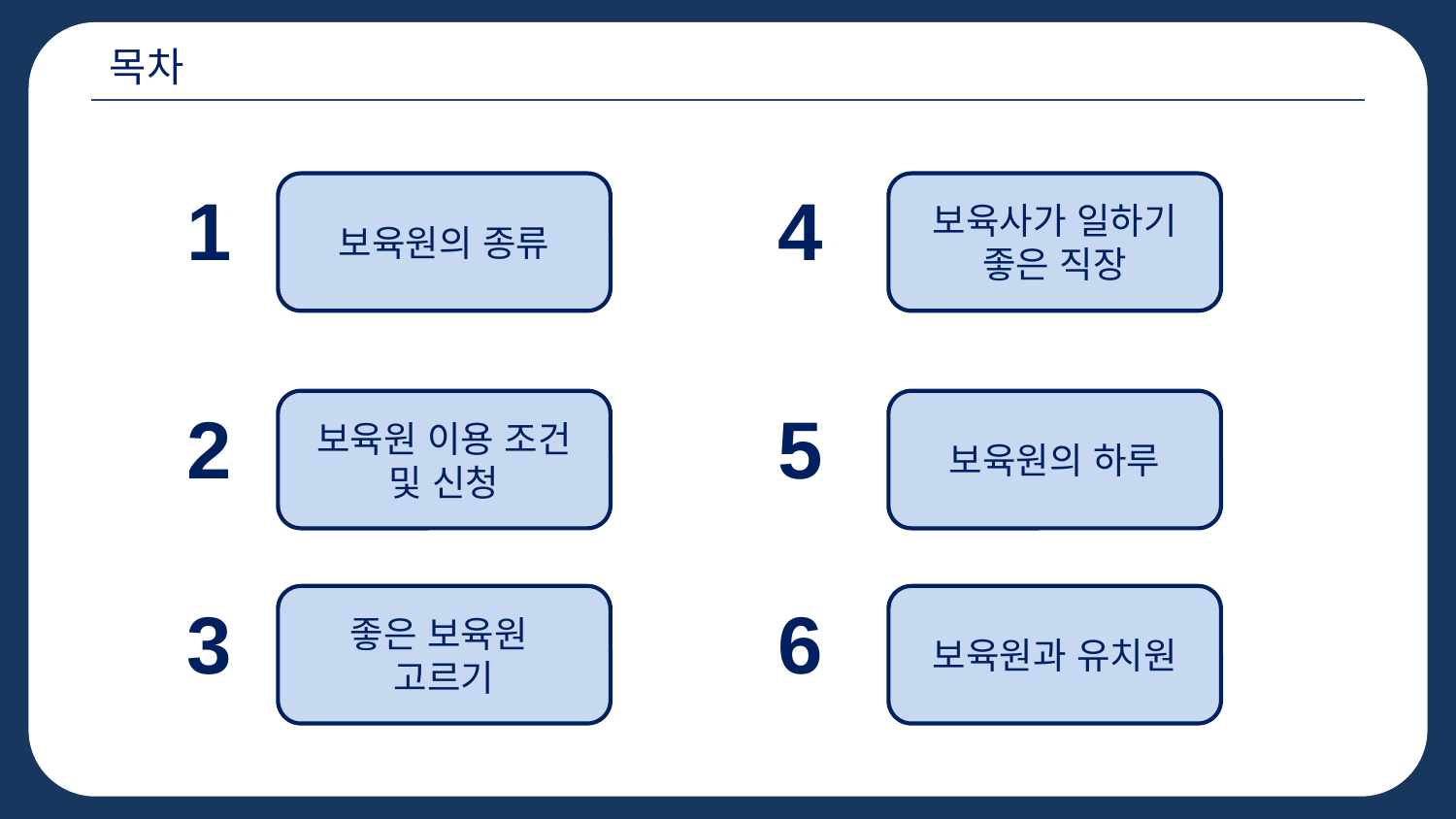

목차
1
4
보육원의 종류
보육사가 일하기 좋은 직장
2
보육원 이용 조건 및 신청
5
보육원의 하루
3
좋은 보육원
고르기
6
보육원과 유치원